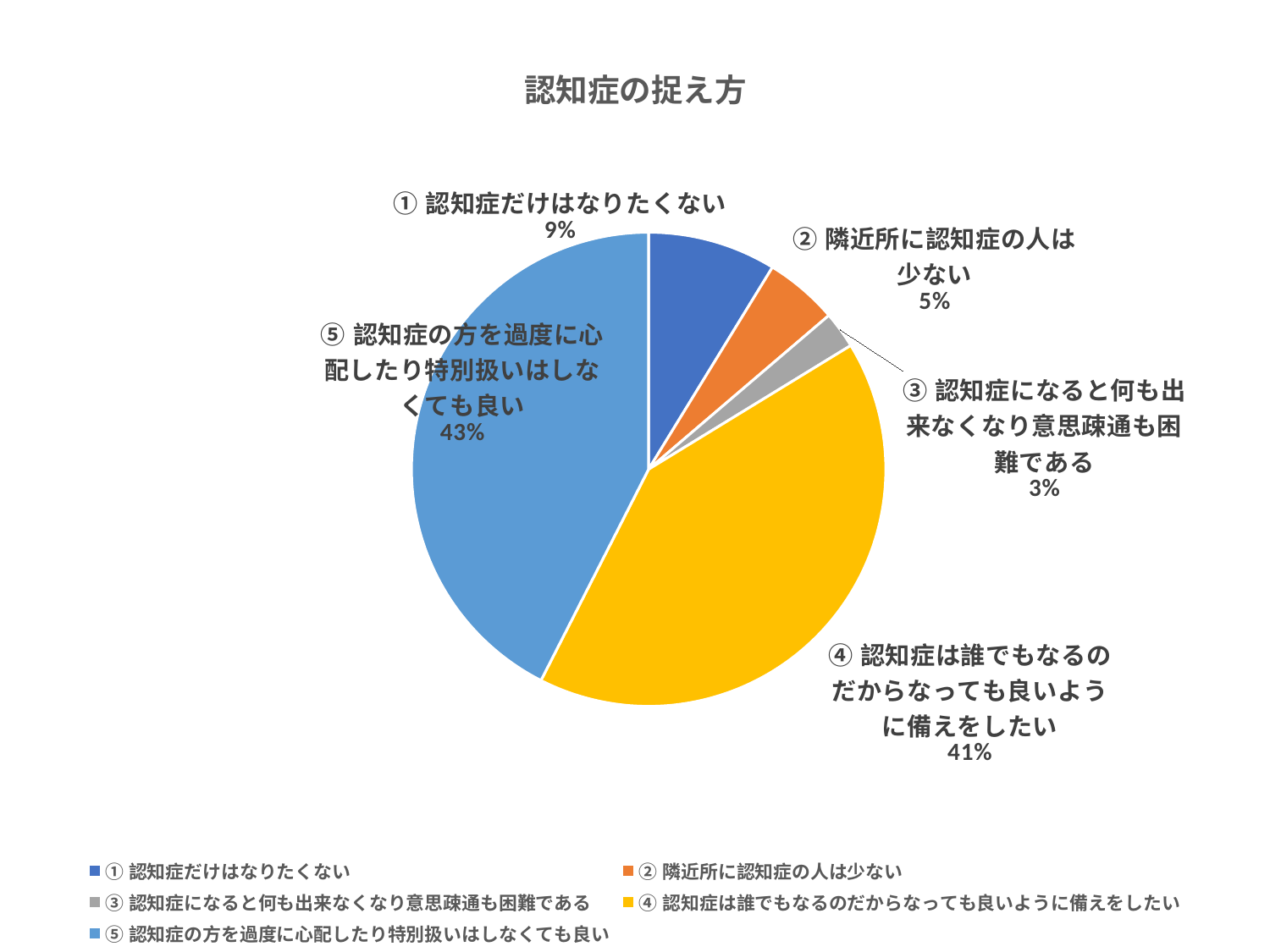

### Chart: 認知症の捉え方

| Category |  |
|---|---|
| ①認知症だけはなりたくない | 7.0 |
| ②隣近所に認知症の人は少ない | 4.0 |
| ③認知症になると何も出来なくなり意思疎通も困難である | 2.0 |
| ④認知症は誰でもなるのだからなっても良いように備えをしたい | 33.0 |
| ⑤認知症の方を過度に心配したり特別扱いはしなくても良い | 34.0 |